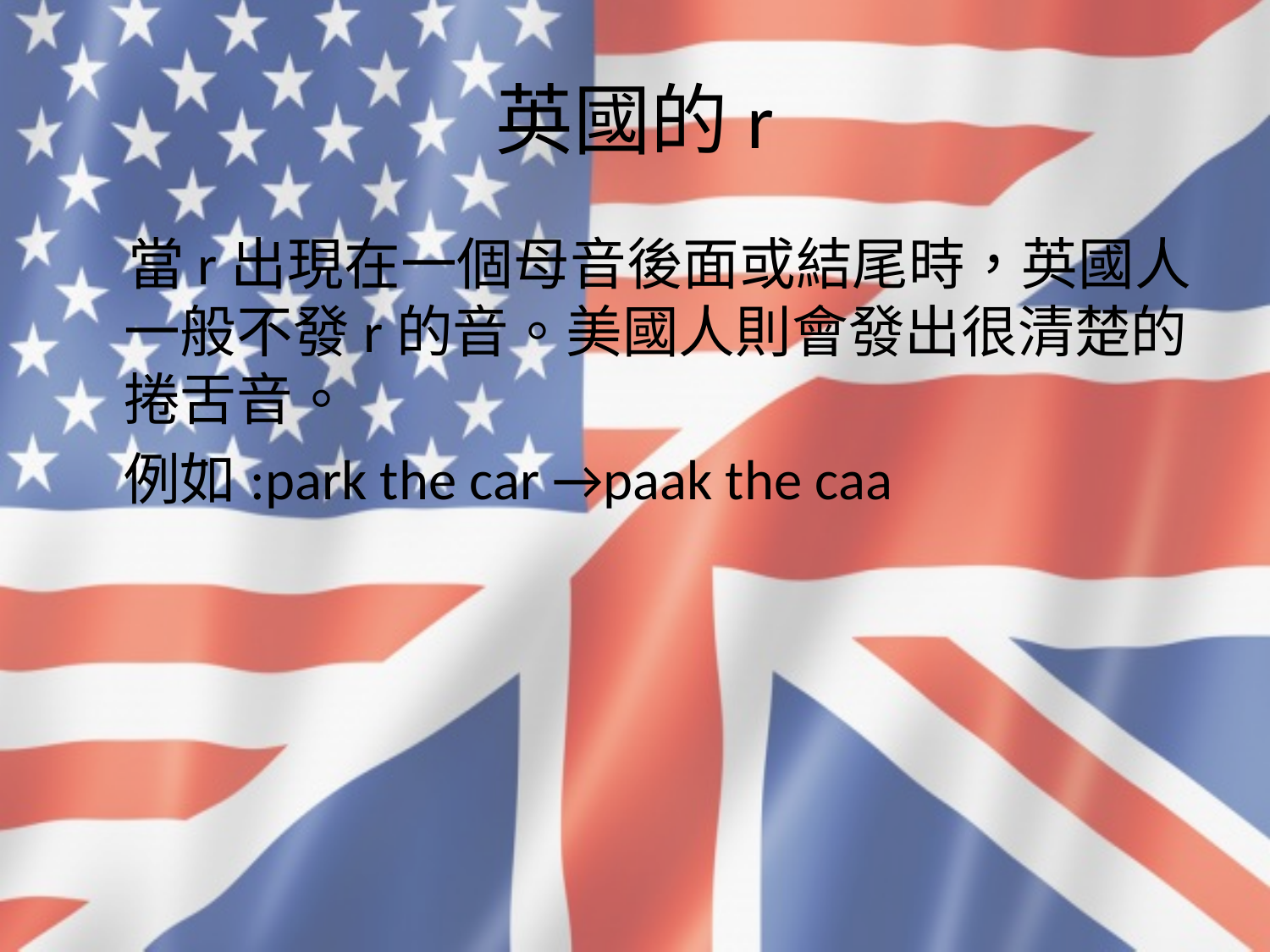

# 英國的r
   當r出現在一個母音後面或結尾時，英國人一般不發r的音。美國人則會發出很清楚的捲舌音。
	例如:park the car →paak the caa